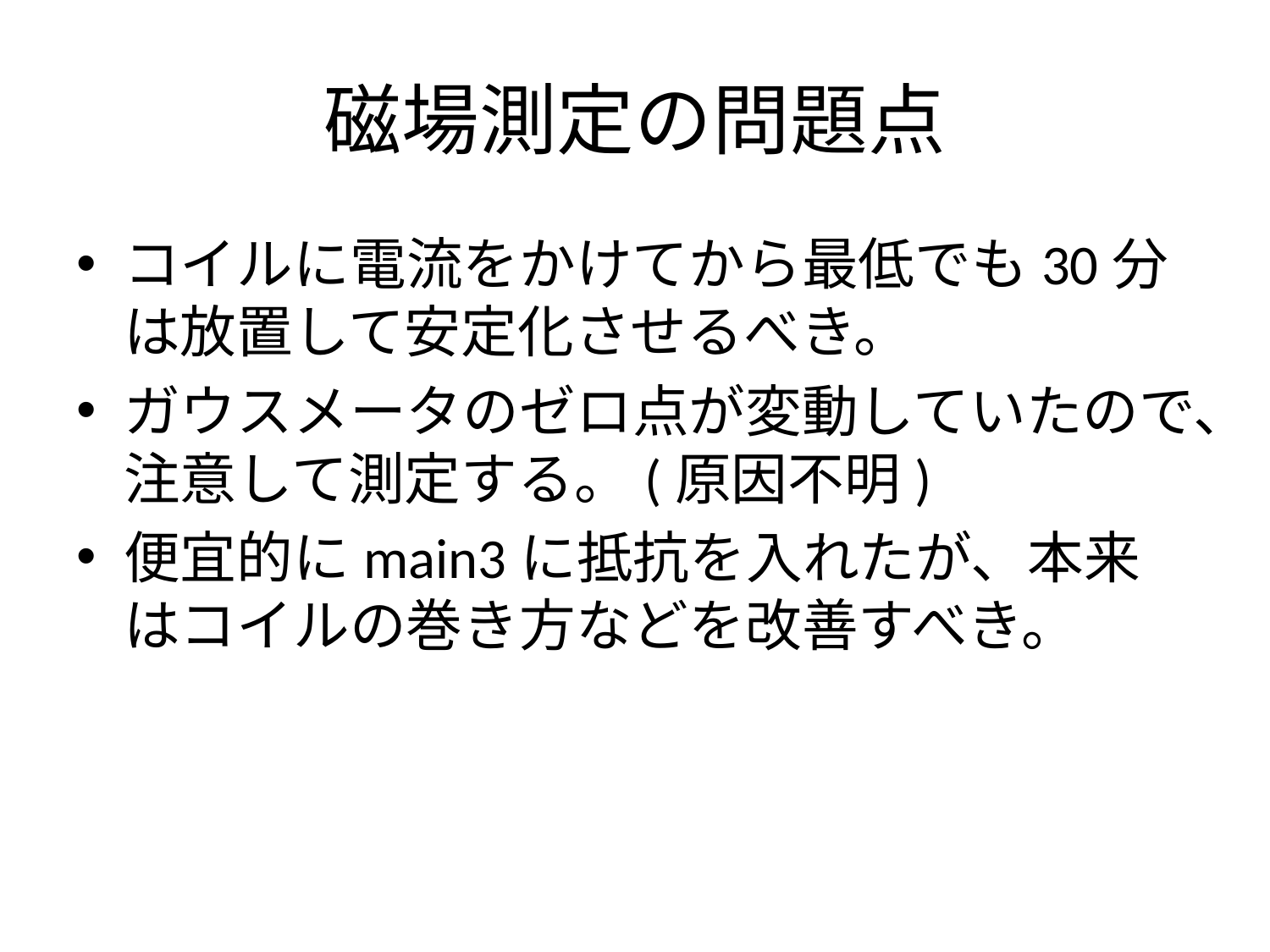

# 磁場測定の問題点
コイルに電流をかけてから最低でも30分は放置して安定化させるべき。
ガウスメータのゼロ点が変動していたので、注意して測定する。(原因不明)
便宜的にmain3に抵抗を入れたが、本来はコイルの巻き方などを改善すべき。